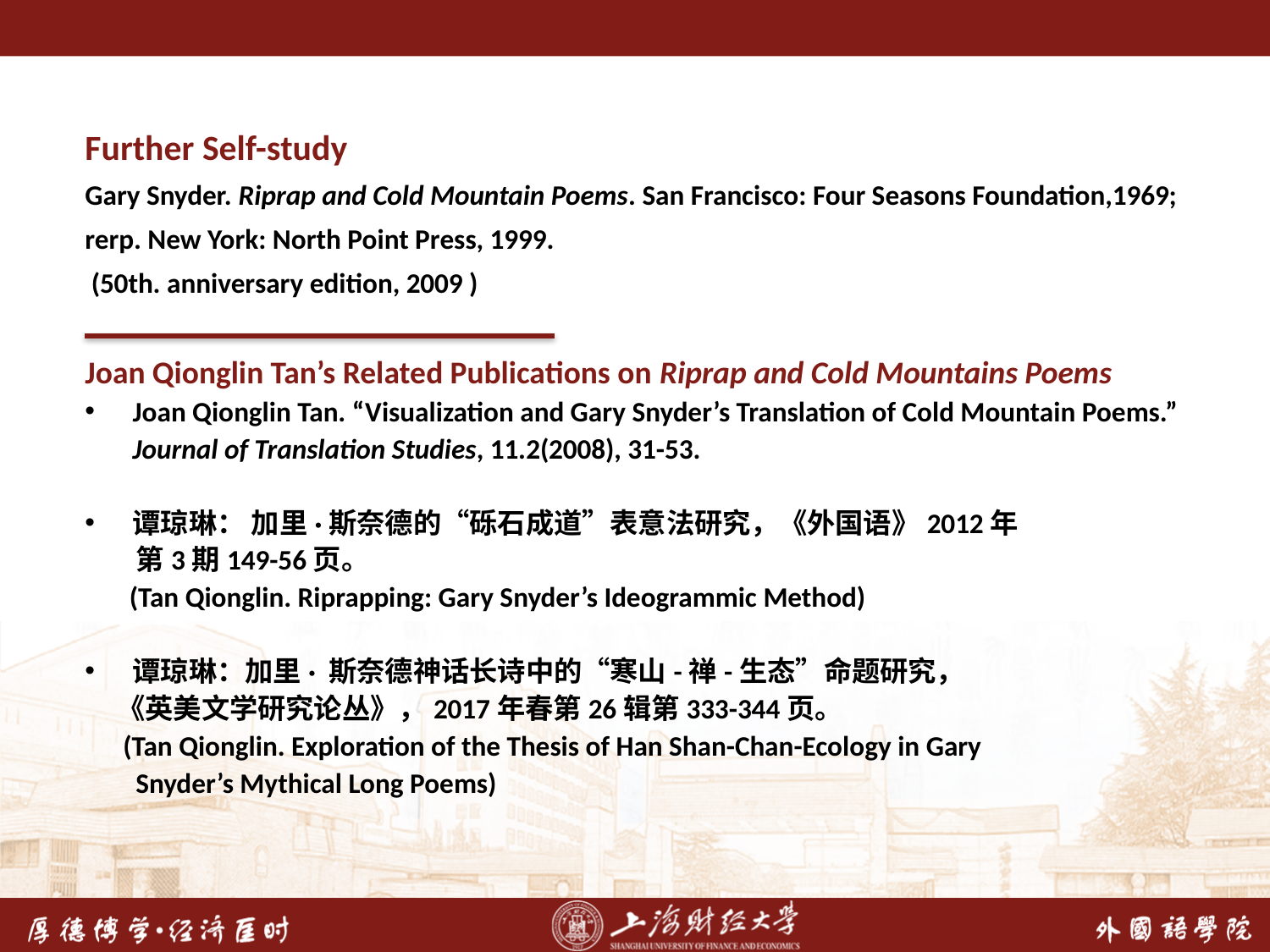

Further Self-study
Gary Snyder. Riprap and Cold Mountain Poems. San Francisco: Four Seasons Foundation,1969; rerp. New York: North Point Press, 1999.
 (50th. anniversary edition, 2009 )

Joan Qionglin Tan’s Related Publications on Riprap and Cold Mountains Poems
Joan Qionglin Tan. “Visualization and Gary Snyder’s Translation of Cold Mountain Poems.” Journal of Translation Studies, 11.2(2008), 31-53.

谭琼琳： 加里·斯奈德的“砾石成道”表意法研究，《外国语》2012年
       第3期149-56页。
       (Tan Qionglin. Riprapping: Gary Snyder’s Ideogrammic Method)

谭琼琳：加里· 斯奈德神话长诗中的“寒山-禅-生态”命题研究，
    《英美文学研究论丛》，2017年春第26辑第333-344页。
      (Tan Qionglin. Exploration of the Thesis of Han Shan-Chan-Ecology in Gary
        Snyder’s Mythical Long Poems)